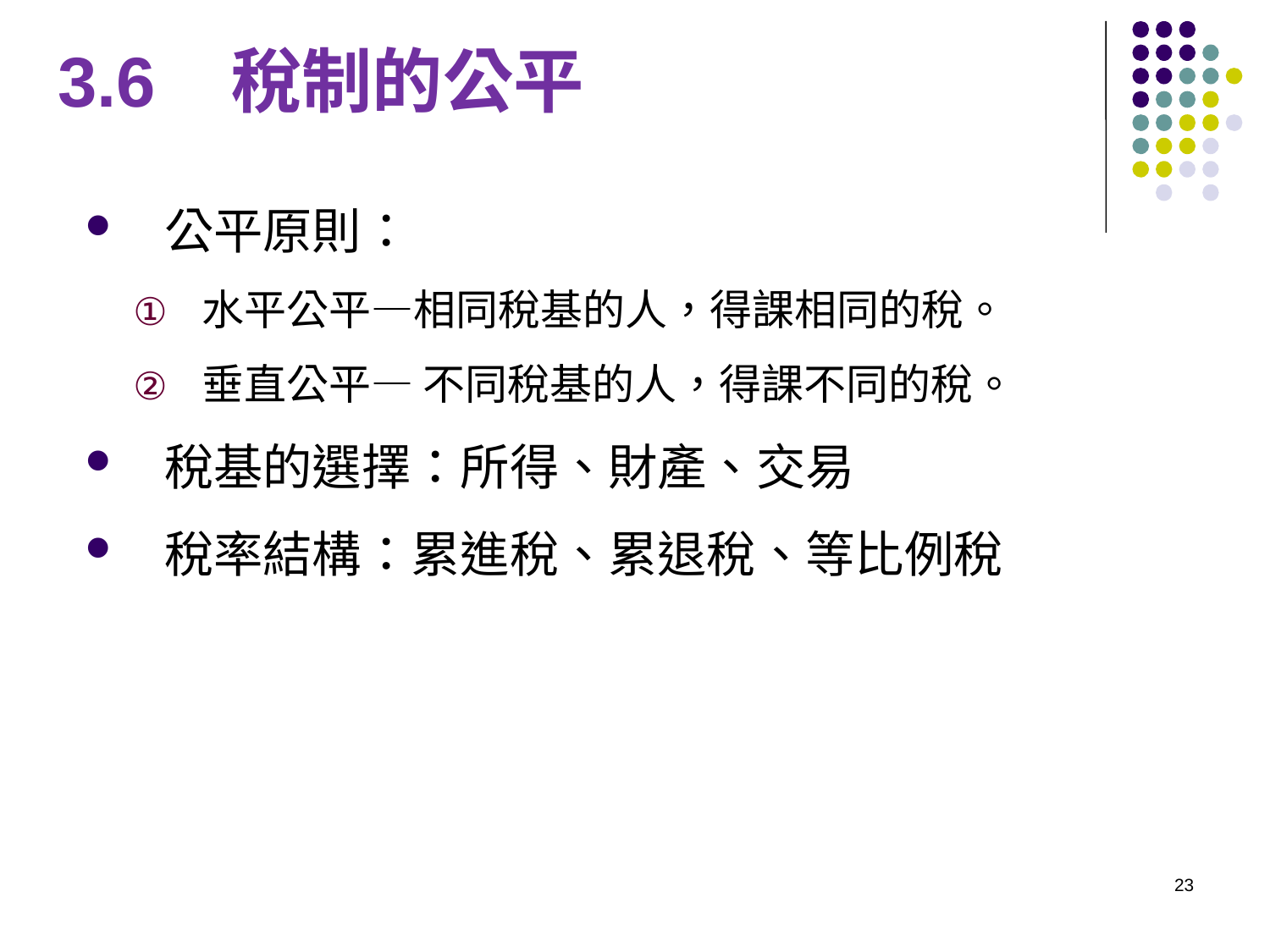

# 3.6   稅制的公平
公平原則：
水平公平—相同稅基的人，得課相同的稅。
垂直公平— 不同稅基的人，得課不同的稅。
稅基的選擇：所得、財產、交易
稅率結構：累進稅、累退稅、等比例稅

23